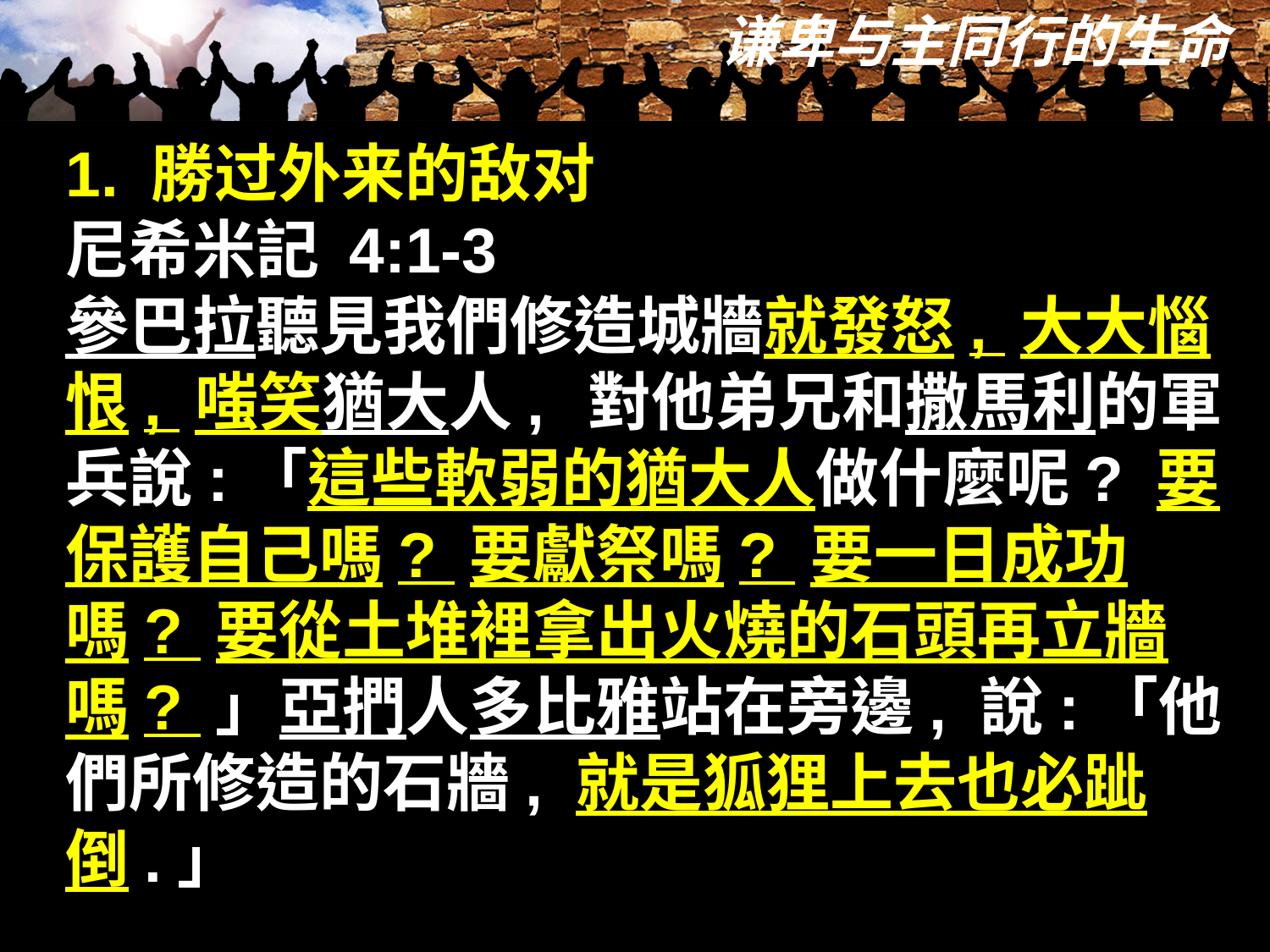

1. 勝过外来的敌对
尼希米記 4:1-3
參巴拉聽見我們修造城牆就發怒, 大大惱恨, 嗤笑猶大人,  對他弟兄和撒馬利的軍兵說:「這些軟弱的猶大人做什麼呢? 要保護自己嗎? 要獻祭嗎? 要一日成功嗎? 要從土堆裡拿出火燒的石頭再立牆嗎? 」亞捫人多比雅站在旁邊, 說:「他們所修造的石牆, 就是狐狸上去也必跐倒.」